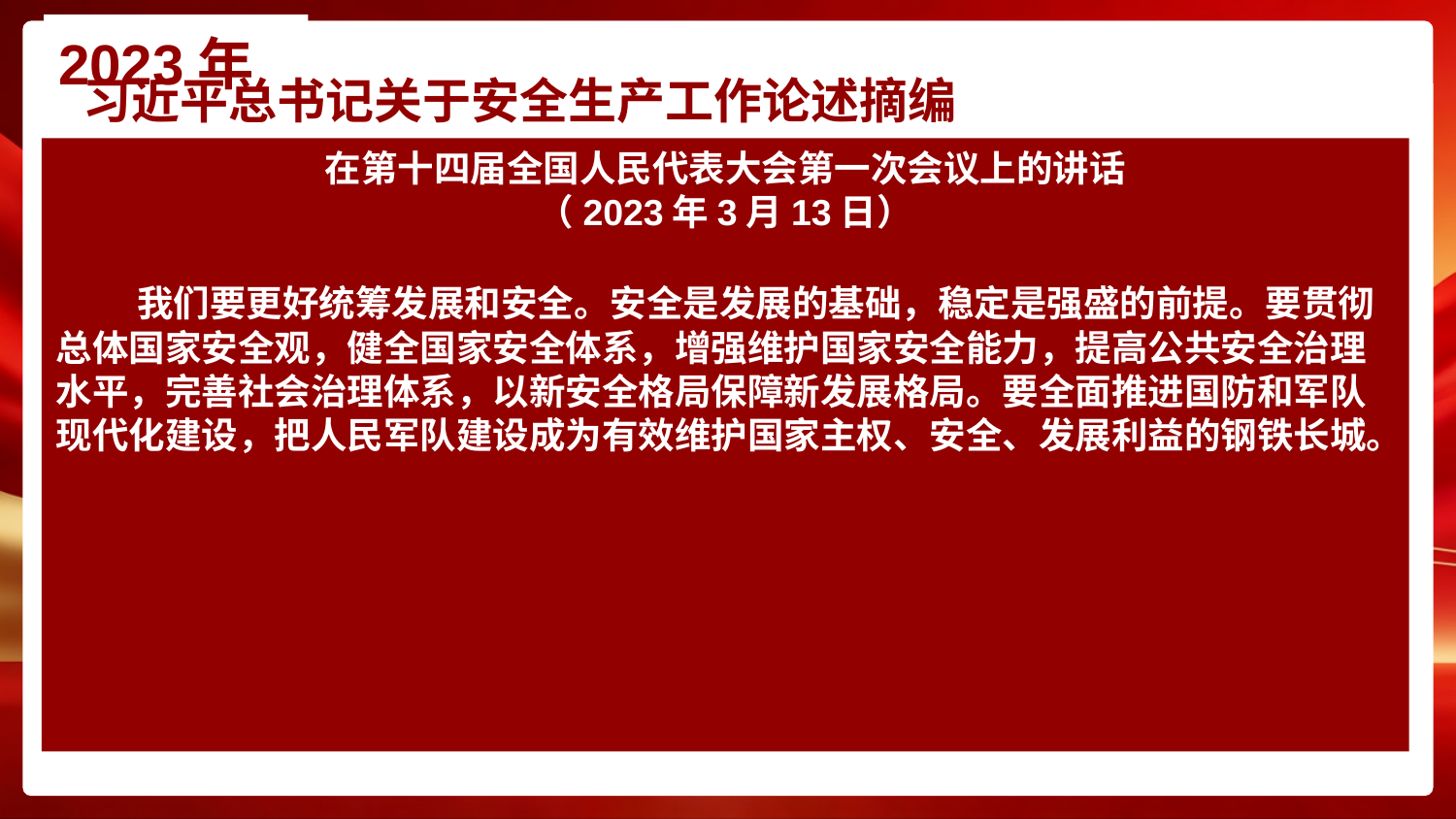

2023年
# 习近平总书记关于安全生产工作论述摘编
在第十四届全国人民代表大会第一次会议上的讲话
（2023年3月13日）

　　我们要更好统筹发展和安全。安全是发展的基础，稳定是强盛的前提。要贯彻总体国家安全观，健全国家安全体系，增强维护国家安全能力，提高公共安全治理水平，完善社会治理体系，以新安全格局保障新发展格局。要全面推进国防和军队现代化建设，把人民军队建设成为有效维护国家主权、安全、发展利益的钢铁长城。